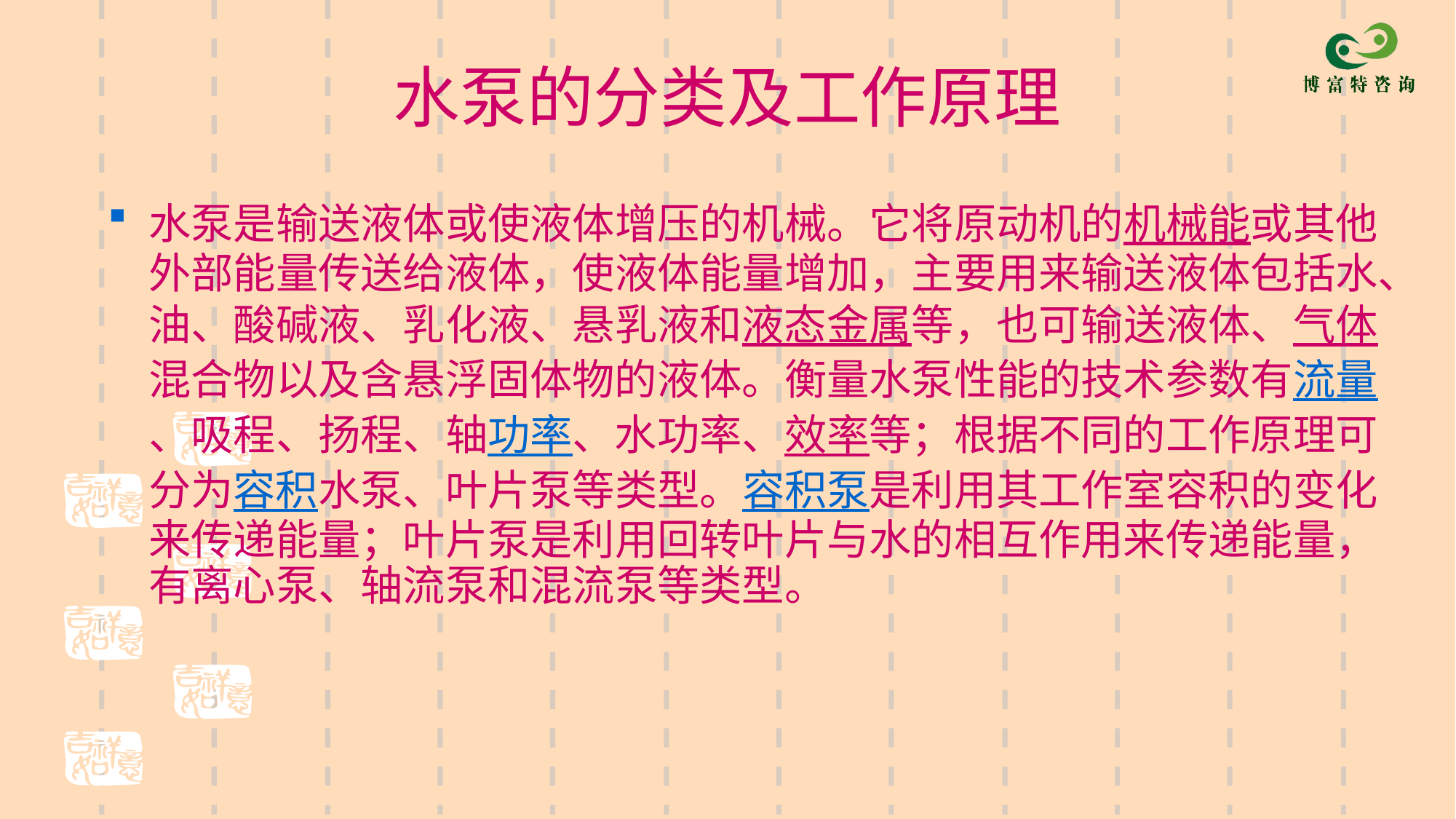

# 水泵的分类及工作原理
水泵是输送液体或使液体增压的机械。它将原动机的机械能或其他外部能量传送给液体，使液体能量增加，主要用来输送液体包括水、油、酸碱液、乳化液、悬乳液和液态金属等，也可输送液体、气体混合物以及含悬浮固体物的液体。衡量水泵性能的技术参数有流量、吸程、扬程、轴功率、水功率、效率等；根据不同的工作原理可分为容积水泵、叶片泵等类型。容积泵是利用其工作室容积的变化来传递能量；叶片泵是利用回转叶片与水的相互作用来传递能量，有离心泵、轴流泵和混流泵等类型。